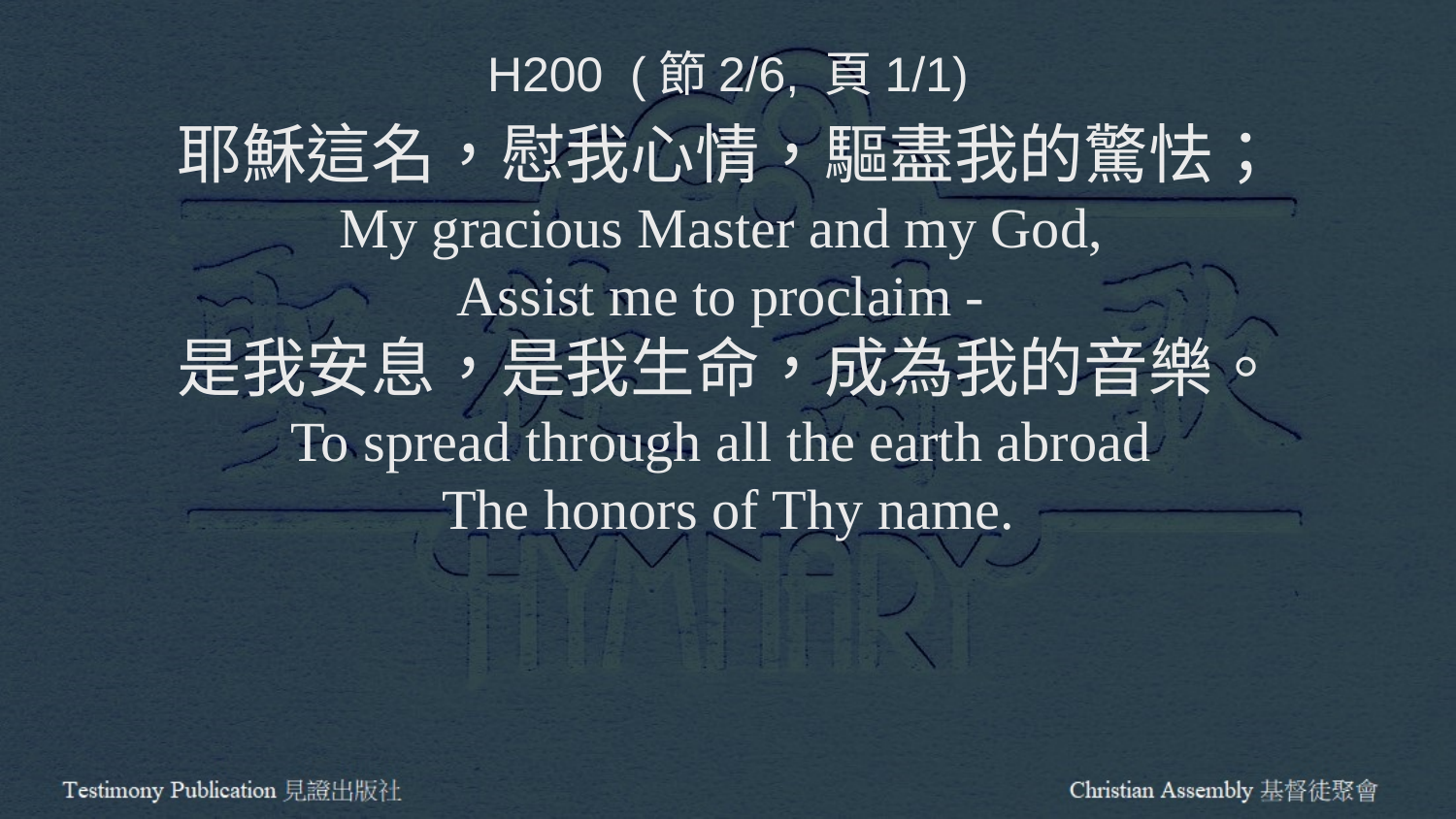

H200  (節2/6, 頁1/1)
耶穌這名，慰我心情，驅盡我的驚怯；
My gracious Master and my God,
Assist me to proclaim -
是我安息，是我生命，成為我的音樂。
To spread through all the earth abroad
The honors of Thy name.